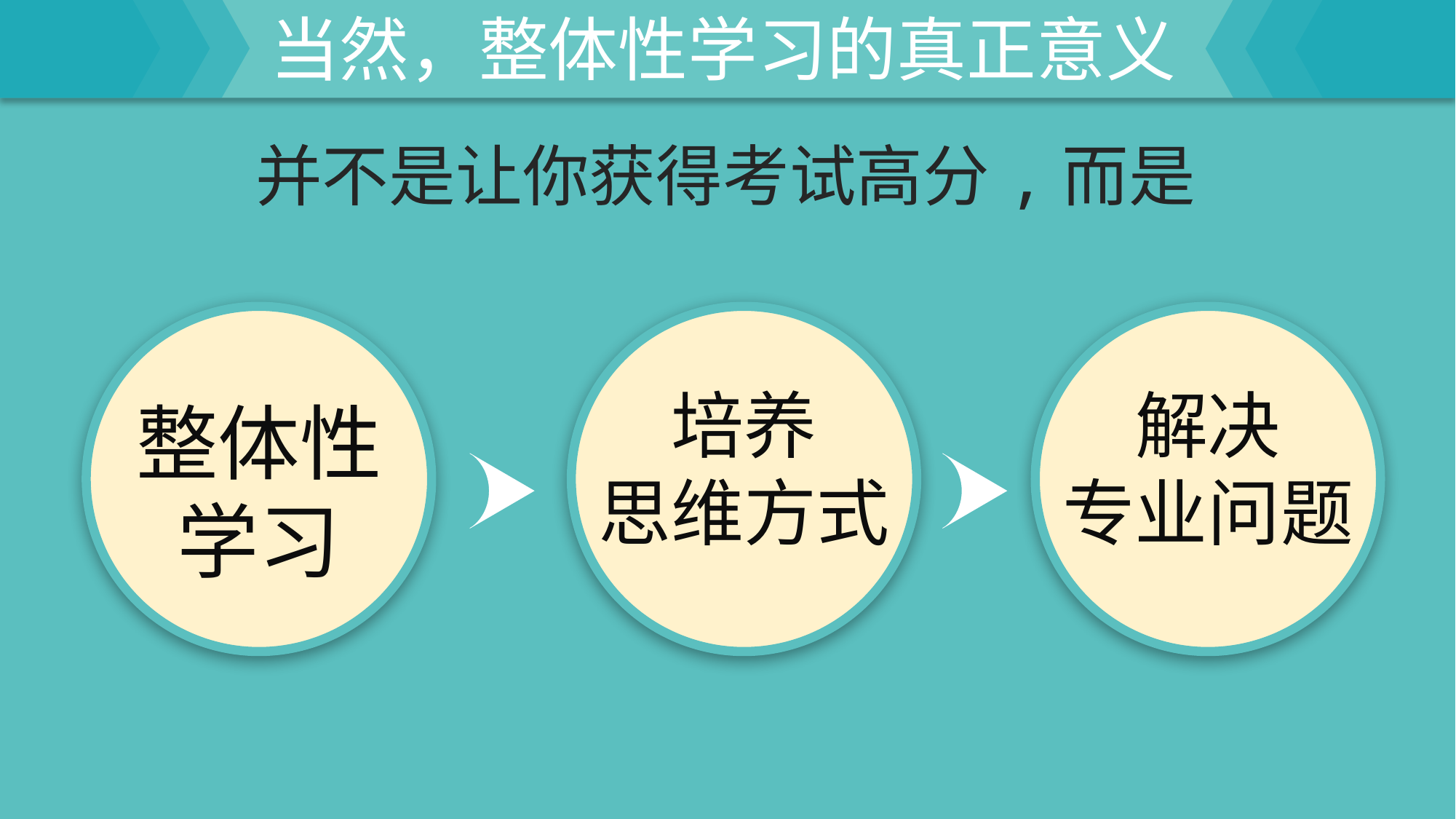

当然，整体性学习的真正意义

并不是让你获得考试高分,而是

整体性
学习

培养
思维方式

解决
专业问题